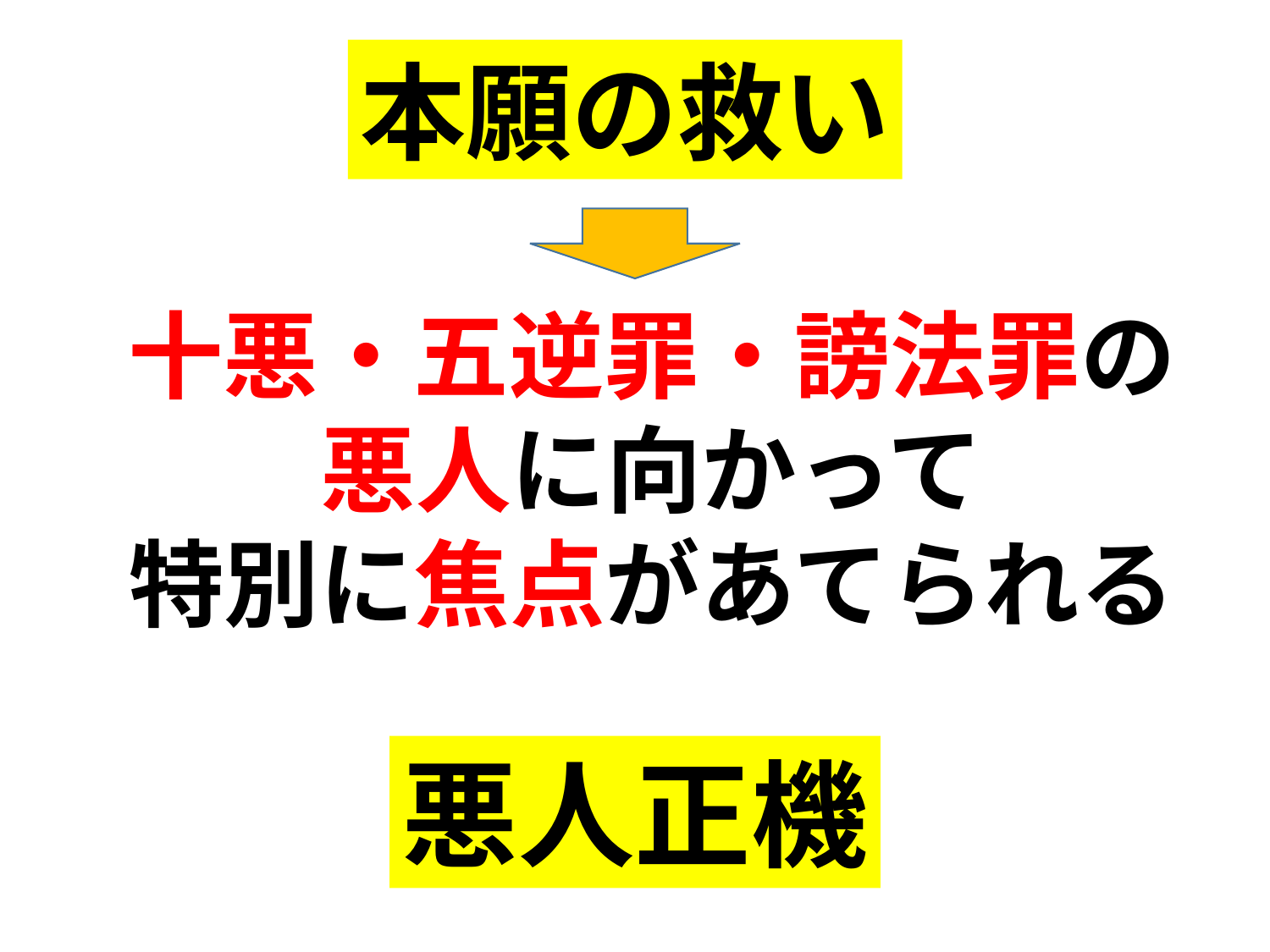

本願の救い

十悪・五逆罪・謗法罪の
悪人に向かって
特別に焦点があてられる
悪人正機